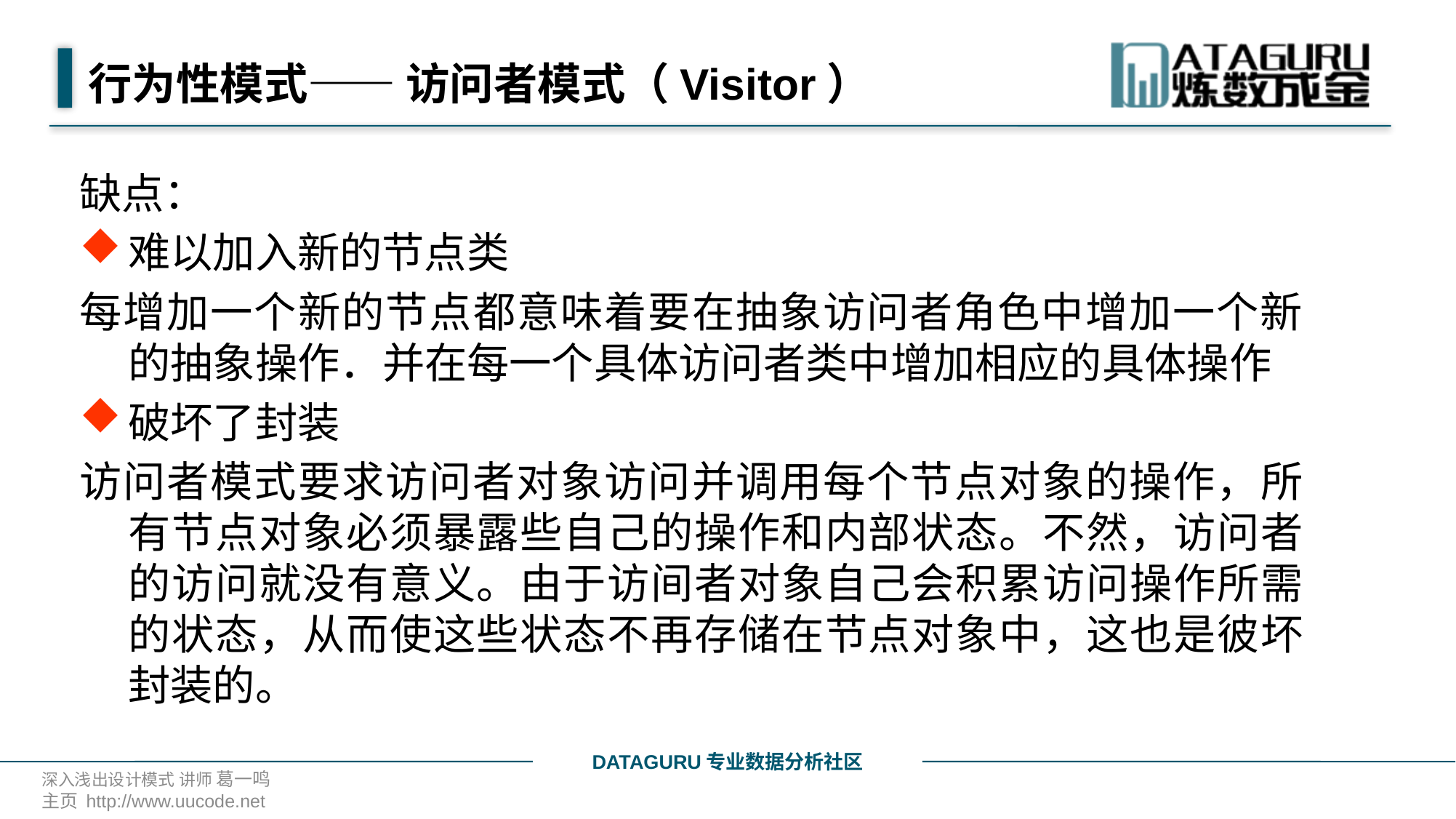

# 行为性模式—— 访问者模式（Visitor）
缺点：
难以加入新的节点类
每增加一个新的节点都意味着要在抽象访问者角色中增加一个新的抽象操作．并在每一个具体访问者类中增加相应的具体操作
破坏了封装
访问者模式要求访问者对象访问并调用每个节点对象的操作，所有节点对象必须暴露些自己的操作和内部状态。不然，访问者的访问就没有意义。由于访间者对象自己会积累访问操作所需的状态，从而使这些状态不再存储在节点对象中，这也是彼坏封装的。